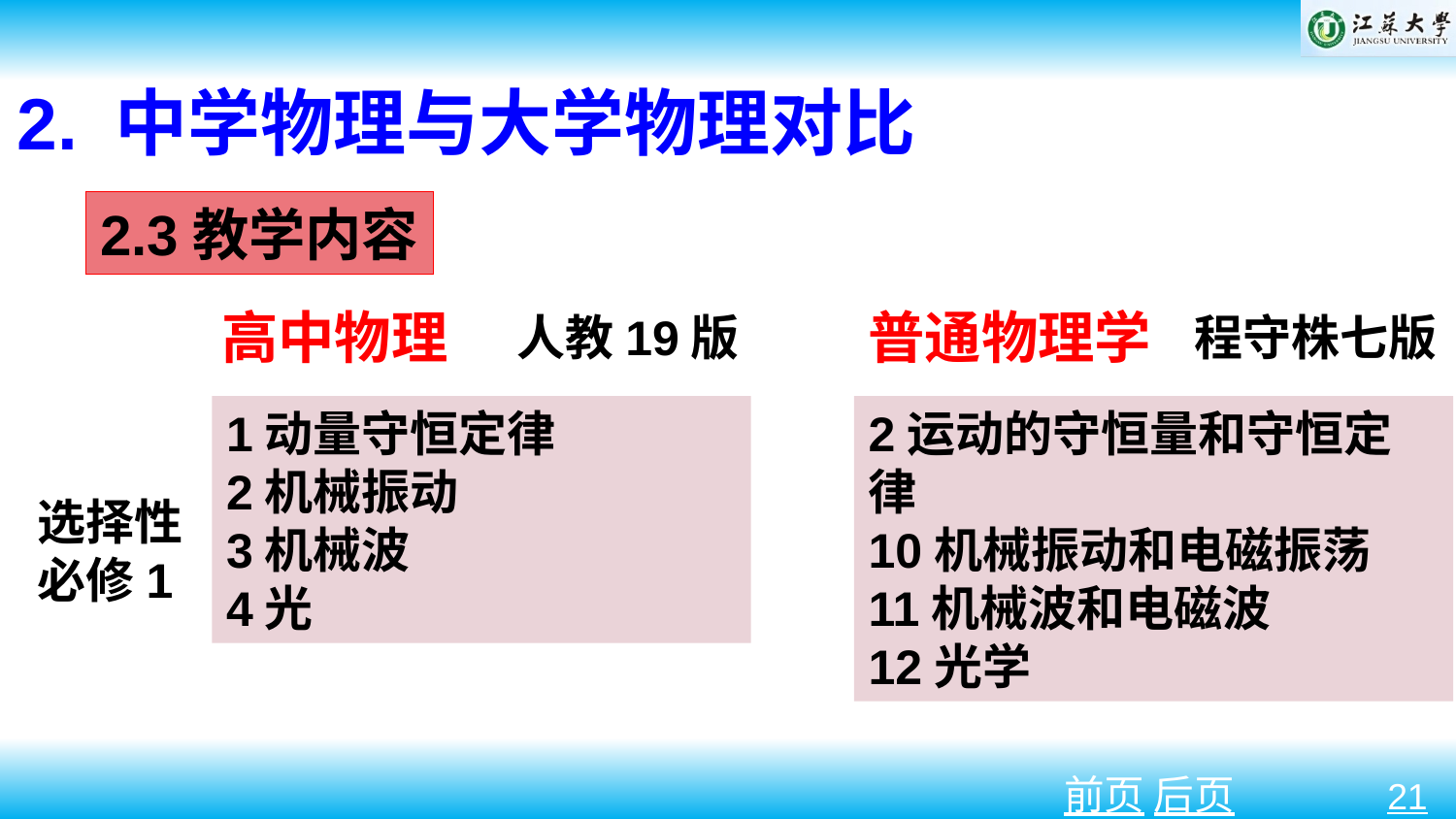

2. 中学物理与大学物理对比
2.3教学内容
普通物理学
高中物理
人教19版
程守株七版
1动量守恒定律
2机械振动
3机械波
4光
2运动的守恒量和守恒定律
10机械振动和电磁振荡
11机械波和电磁波
12光学
选择性
必修1